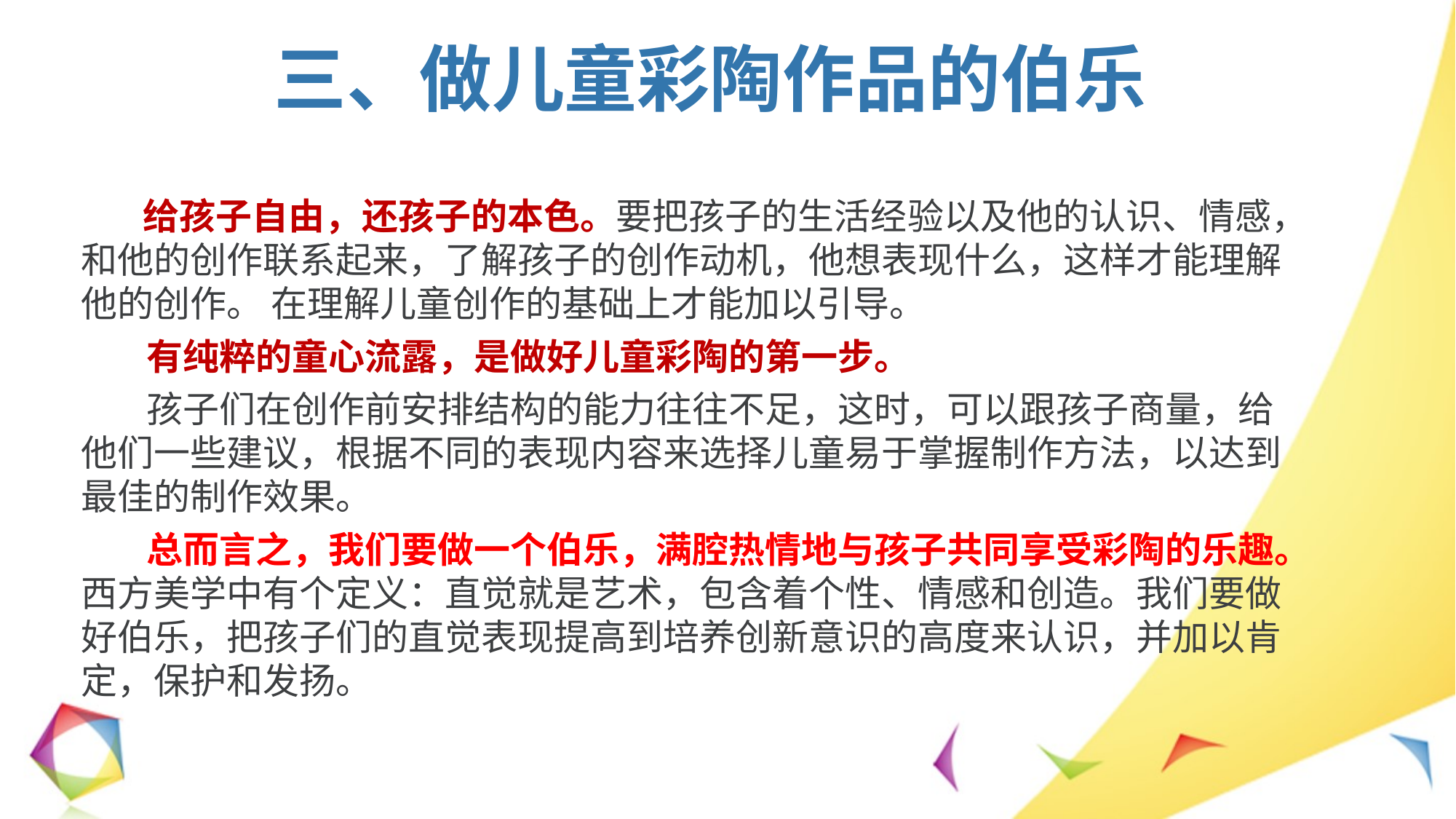

# 三、做儿童彩陶作品的伯乐
          给孩子自由，还孩子的本色。要把孩子的生活经验以及他的认识、情感，和他的创作联系起来，了解孩子的创作动机，他想表现什么，这样才能理解他的创作。 在理解儿童创作的基础上才能加以引导。
       有纯粹的童心流露，是做好儿童彩陶的第一步。
       孩子们在创作前安排结构的能力往往不足，这时，可以跟孩子商量，给他们一些建议，根据不同的表现内容来选择儿童易于掌握制作方法，以达到最佳的制作效果。
       总而言之，我们要做一个伯乐，满腔热情地与孩子共同享受彩陶的乐趣。西方美学中有个定义：直觉就是艺术，包含着个性、情感和创造。我们要做好伯乐，把孩子们的直觉表现提高到培养创新意识的高度来认识，并加以肯定，保护和发扬。